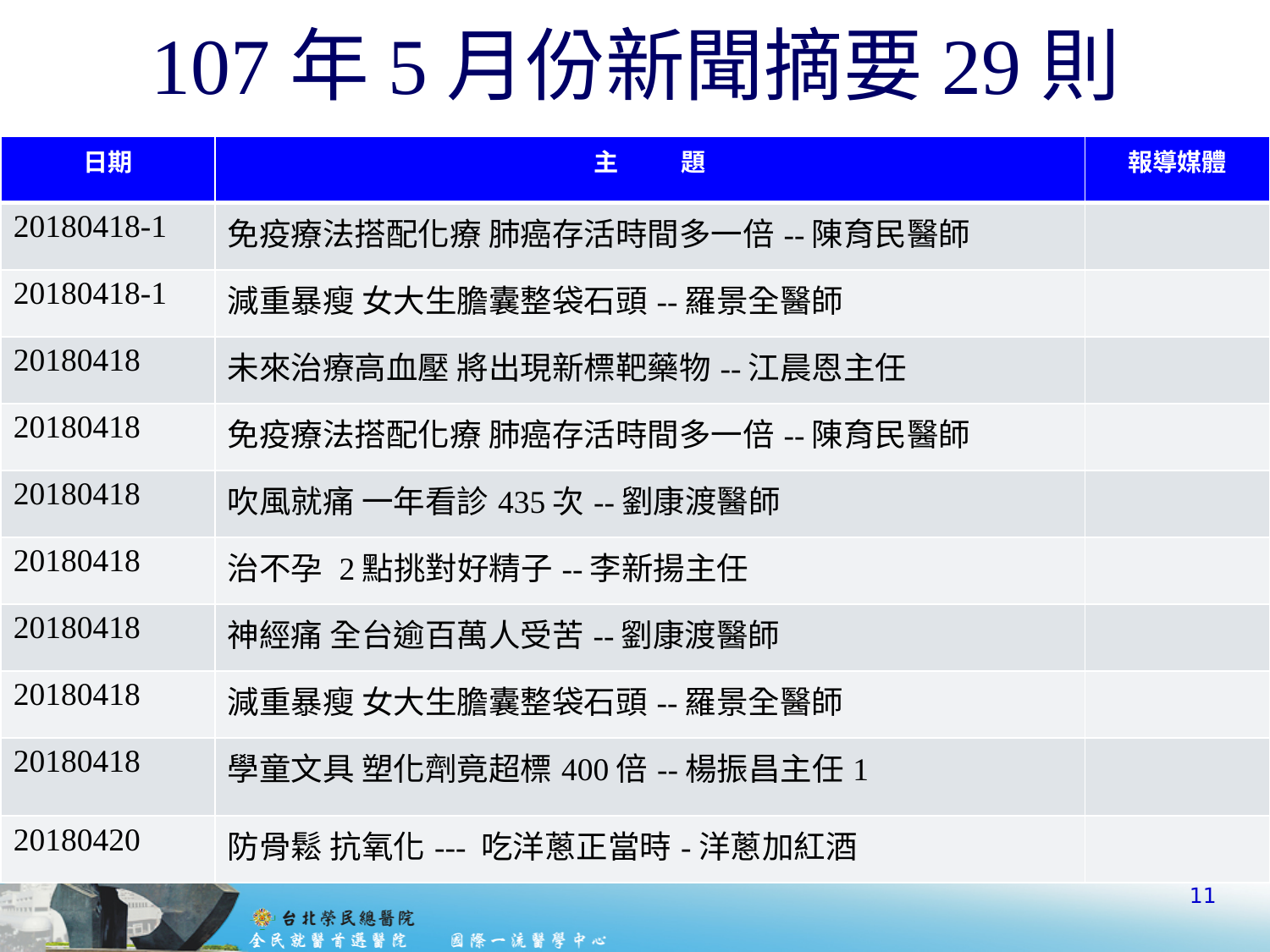

# 107年5月份新聞摘要29則
| 日期 | 主 題 | 報導媒體 |
| --- | --- | --- |
| 20180418-1 | 免疫療法搭配化療 肺癌存活時間多一倍--陳育民醫師 |  |
| 20180418-1 | 減重暴瘦 女大生膽囊整袋石頭--羅景全醫師 |  |
| 20180418 | 未來治療高血壓 將出現新標靶藥物--江晨恩主任 |  |
| 20180418 | 免疫療法搭配化療 肺癌存活時間多一倍--陳育民醫師 |  |
| 20180418 | 吹風就痛 一年看診435次--劉康渡醫師 |  |
| 20180418 | 治不孕 2點挑對好精子--李新揚主任 |  |
| 20180418 | 神經痛 全台逾百萬人受苦--劉康渡醫師 |  |
| 20180418 | 減重暴瘦 女大生膽囊整袋石頭--羅景全醫師 |  |
| 20180418 | 學童文具 塑化劑竟超標400倍--楊振昌主任1 |  |
| 20180420 | 防骨鬆 抗氧化--- 吃洋蔥正當時-洋蔥加紅酒 |  |
11